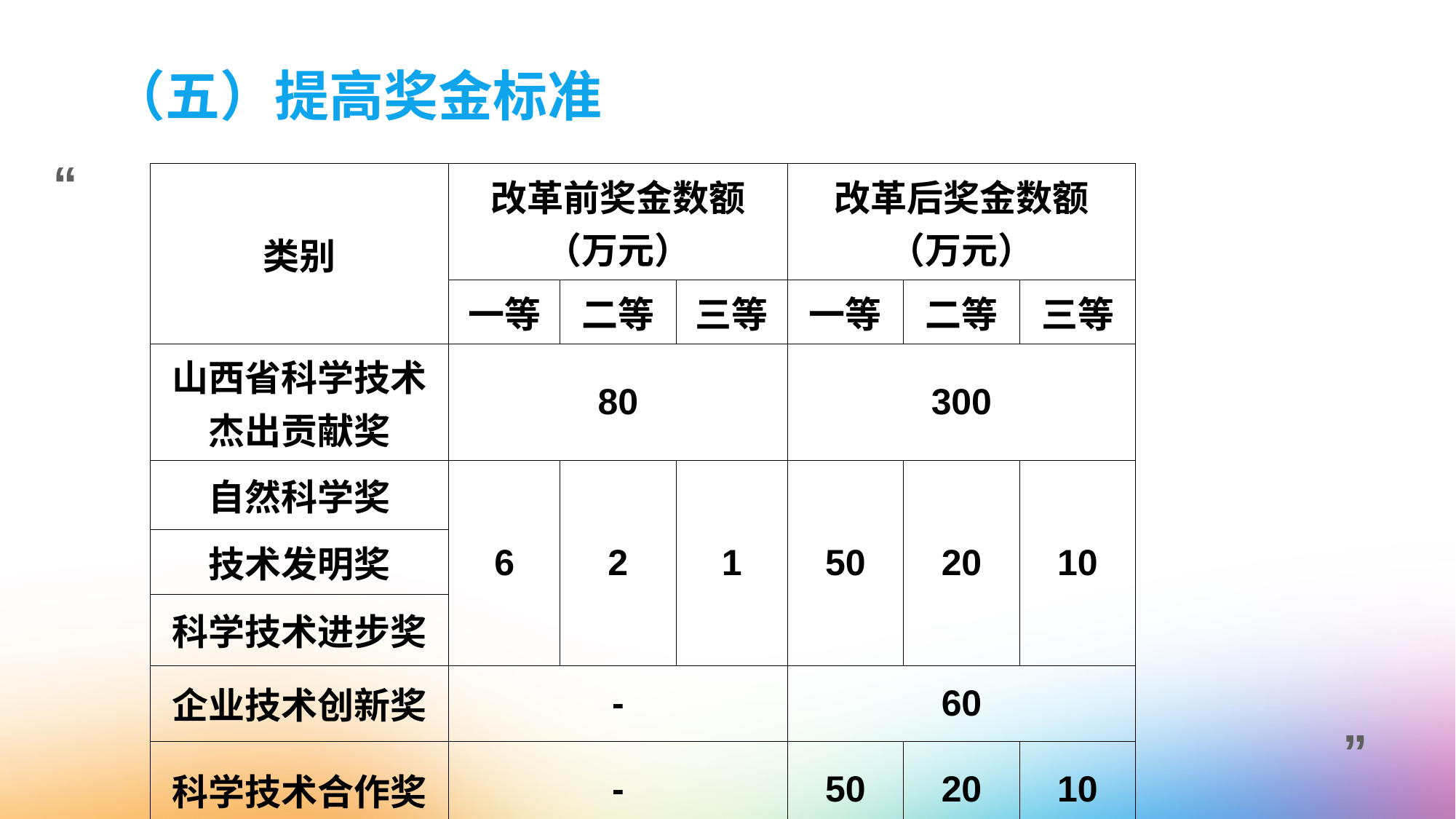

# （五）提高奖金标准
“
| 类别 | 改革前奖金数额（万元） |  |  | 改革后奖金数额（万元） |  |  |
| --- | --- | --- | --- | --- | --- | --- |
|  | 一等 | 二等 | 三等 | 一等 | 二等 | 三等 |
| 山西省科学技术杰出贡献奖 | 80 |  |  | 300 |  |  |
| 自然科学奖 | 6 | 2 | 1 | 50 | 20 | 10 |
| 技术发明奖 |  |  |  |  |  |  |
| 科学技术进步奖 |  |  |  |  |  |  |
| 企业技术创新奖 | - |  |  | 60 |  |  |
| 科学技术合作奖 | - |  |  | 50 | 20 | 10 |
”